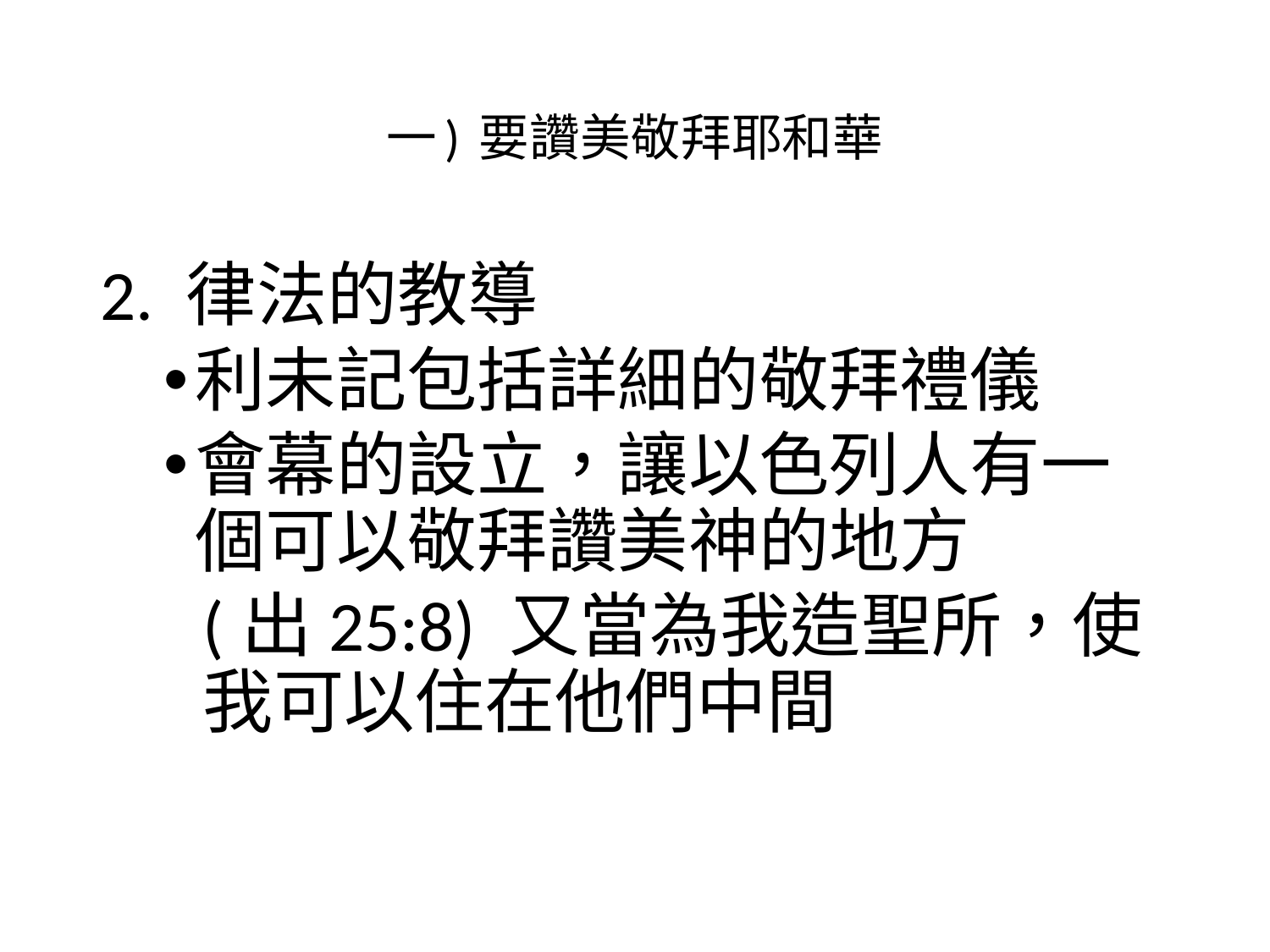

# 一) 要讚美敬拜耶和華
2. 律法的教導
利未記包括詳細的敬拜禮儀
會幕的設立，讓以色列人有一個可以敬拜讚美神的地方
(出25:8) 又當為我造聖所，使我可以住在他們中間